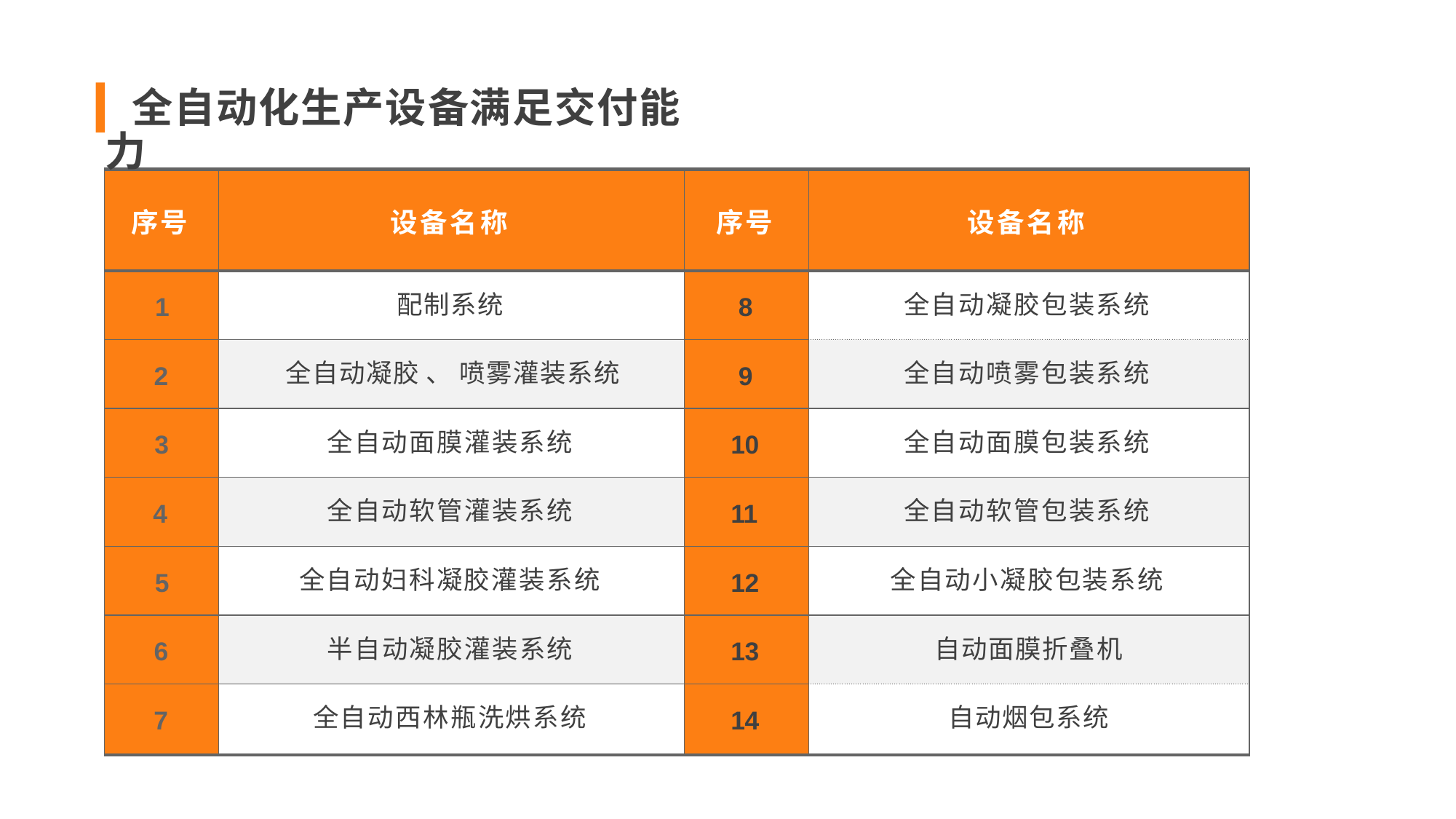

全自动化生产设备满足交付能力

| 序号 | 设备名称 | 序号 | 设备名称 |
| --- | --- | --- | --- |
| 1 | 配制系统 | 8 | 全自动凝胶包装系统 |
| 2 | 全自动凝胶 、 喷雾灌装系统 | 9 | 全自动喷雾包装系统 |
| 3 | 全自动面膜灌装系统 | 10 | 全自动面膜包装系统 |
| 4 | 全自动软管灌装系统 | 11 | 全自动软管包装系统 |
| 5 | 全自动妇科凝胶灌装系统 | 12 | 全自动小凝胶包装系统 |
| 6 | 半自动凝胶灌装系统 | 13 | 自动面膜折叠机 |
| 7 | 全自动西林瓶洗烘系统 | 14 | 自动烟包系统 |